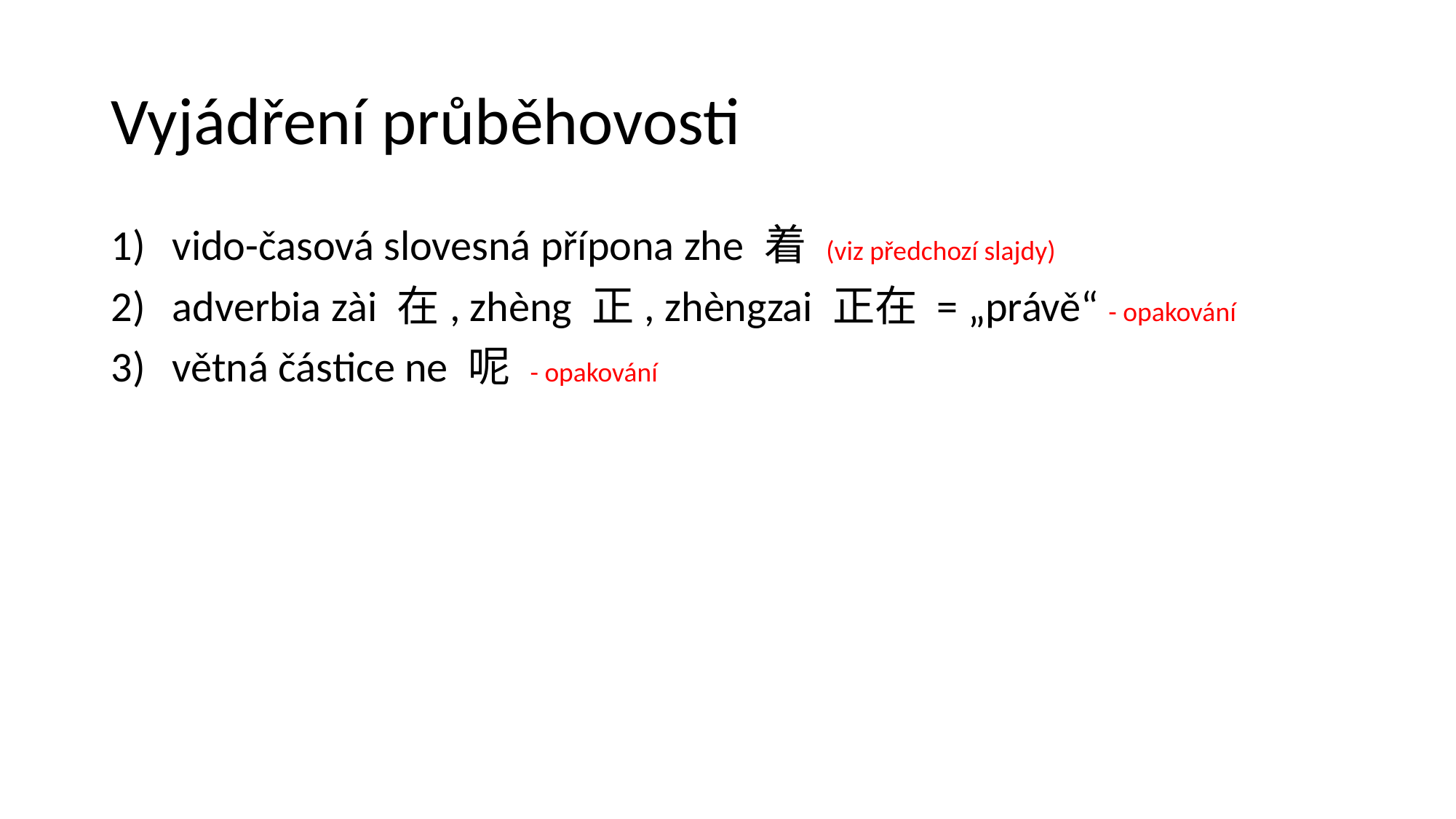

# Vyjádření průběhovosti
vido-časová slovesná přípona zhe 着 (viz předchozí slajdy)
adverbia zài 在, zhèng 正, zhèngzai 正在 = „právě“ - opakování
větná částice ne 呢 - opakování